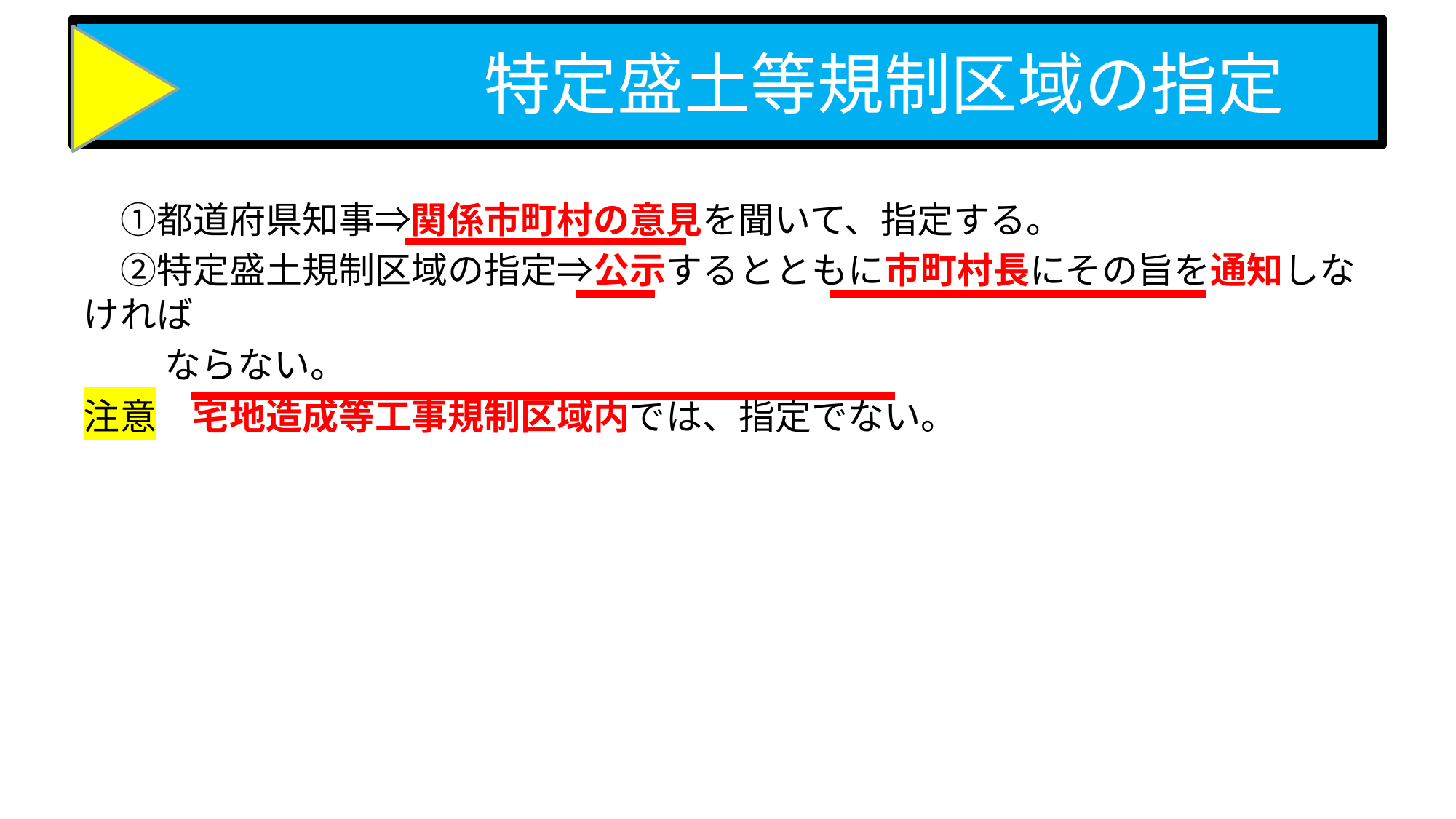

# 特定盛土等規制区域の指定

　①都道府県知事⇒関係市町村の意見を聞いて、指定する。
　②特定盛土規制区域の指定⇒公示するとともに市町村長にその旨を通知しなければ
　　 ならない。
注意　宅地造成等工事規制区域内では、指定でない。